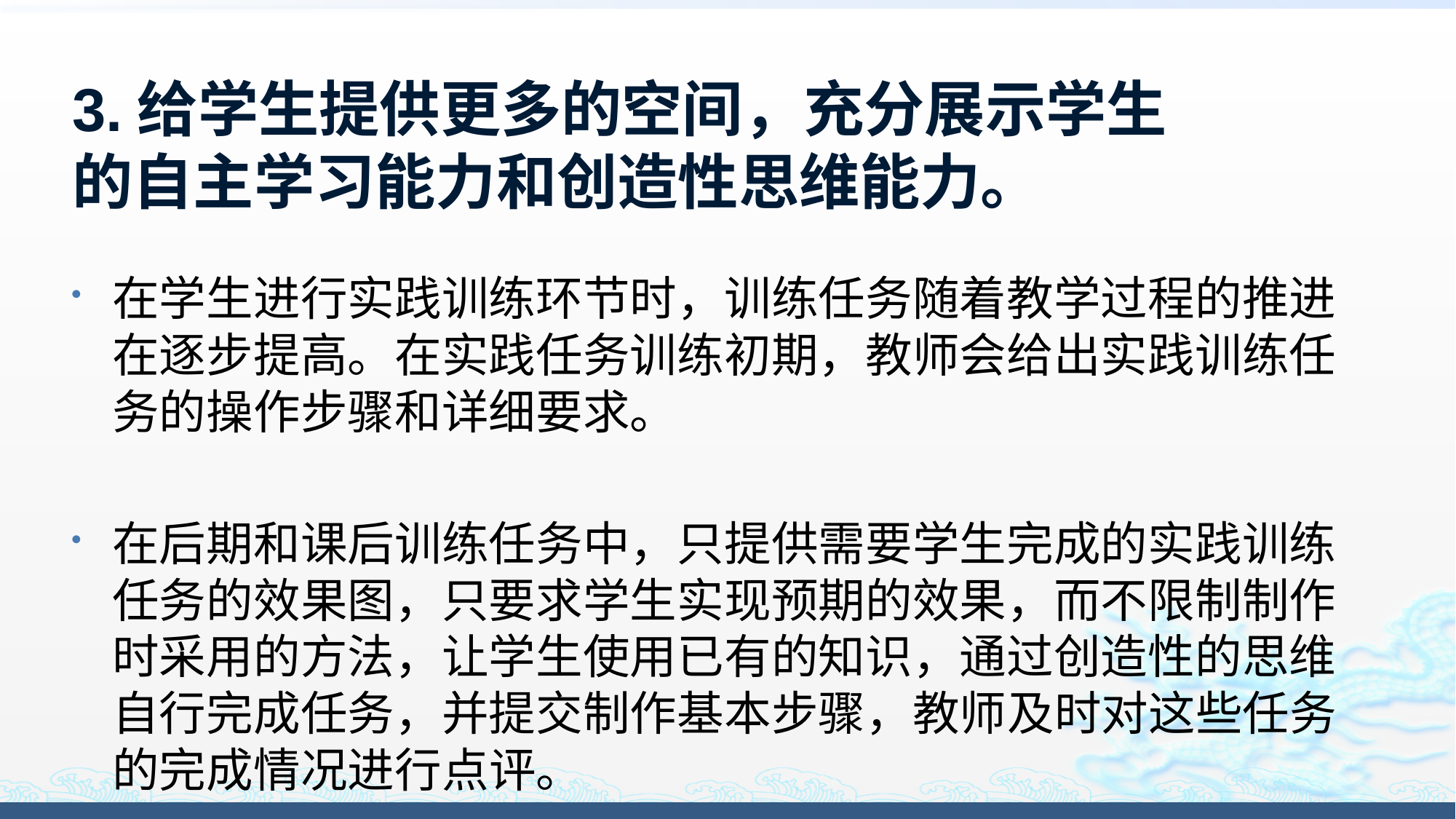

# 3.给学生提供更多的空间，充分展示学生的自主学习能力和创造性思维能力。
在学生进行实践训练环节时，训练任务随着教学过程的推进在逐步提高。在实践任务训练初期，教师会给出实践训练任务的操作步骤和详细要求。

在后期和课后训练任务中，只提供需要学生完成的实践训练任务的效果图，只要求学生实现预期的效果，而不限制制作时采用的方法，让学生使用已有的知识，通过创造性的思维自行完成任务，并提交制作基本步骤，教师及时对这些任务的完成情况进行点评。